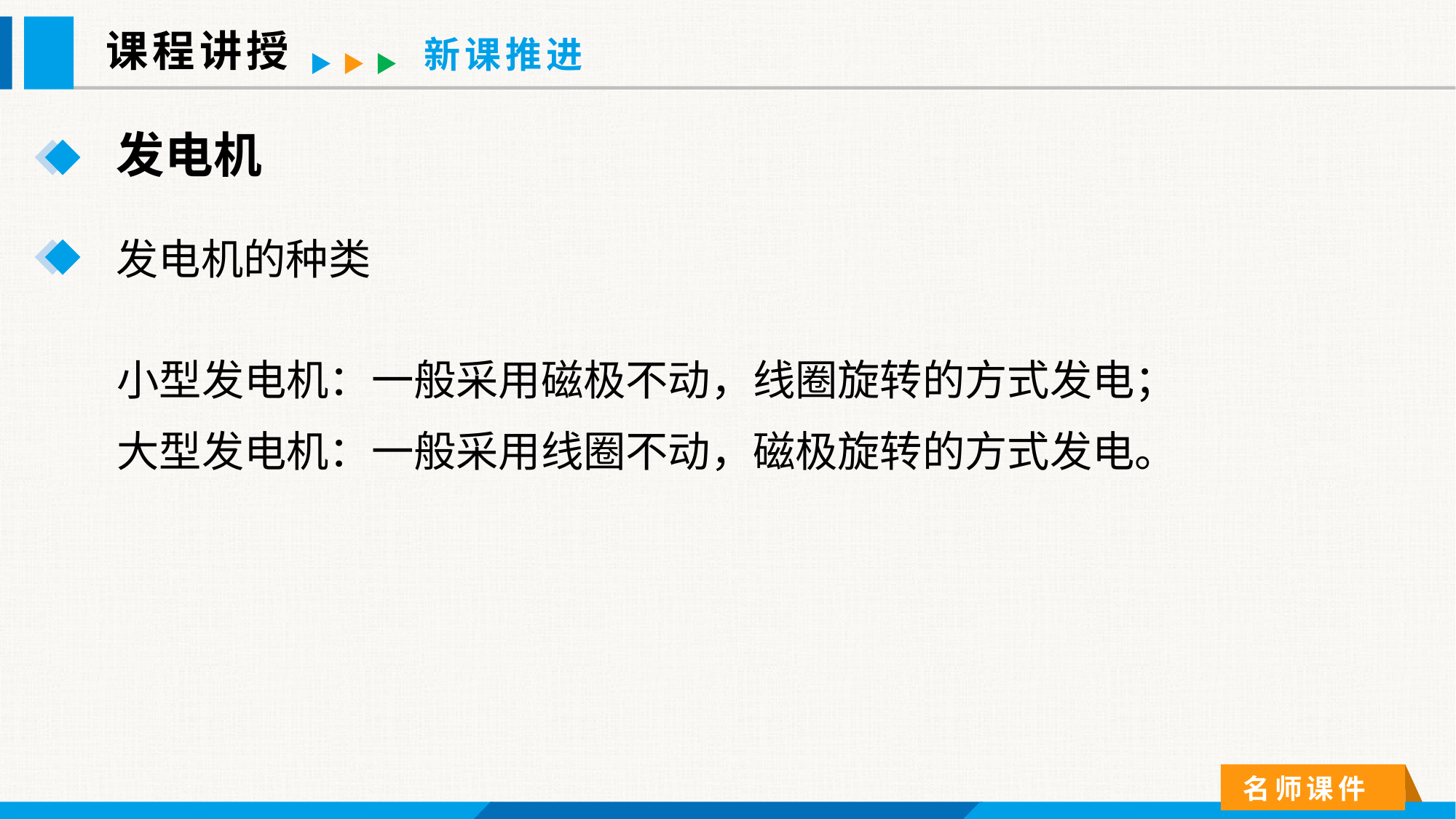

课程讲授
新课推进

发电机

发电机的种类

小型发电机：一般采用磁极不动，线圈旋转的方式发电；
大型发电机：一般采用线圈不动，磁极旋转的方式发电。